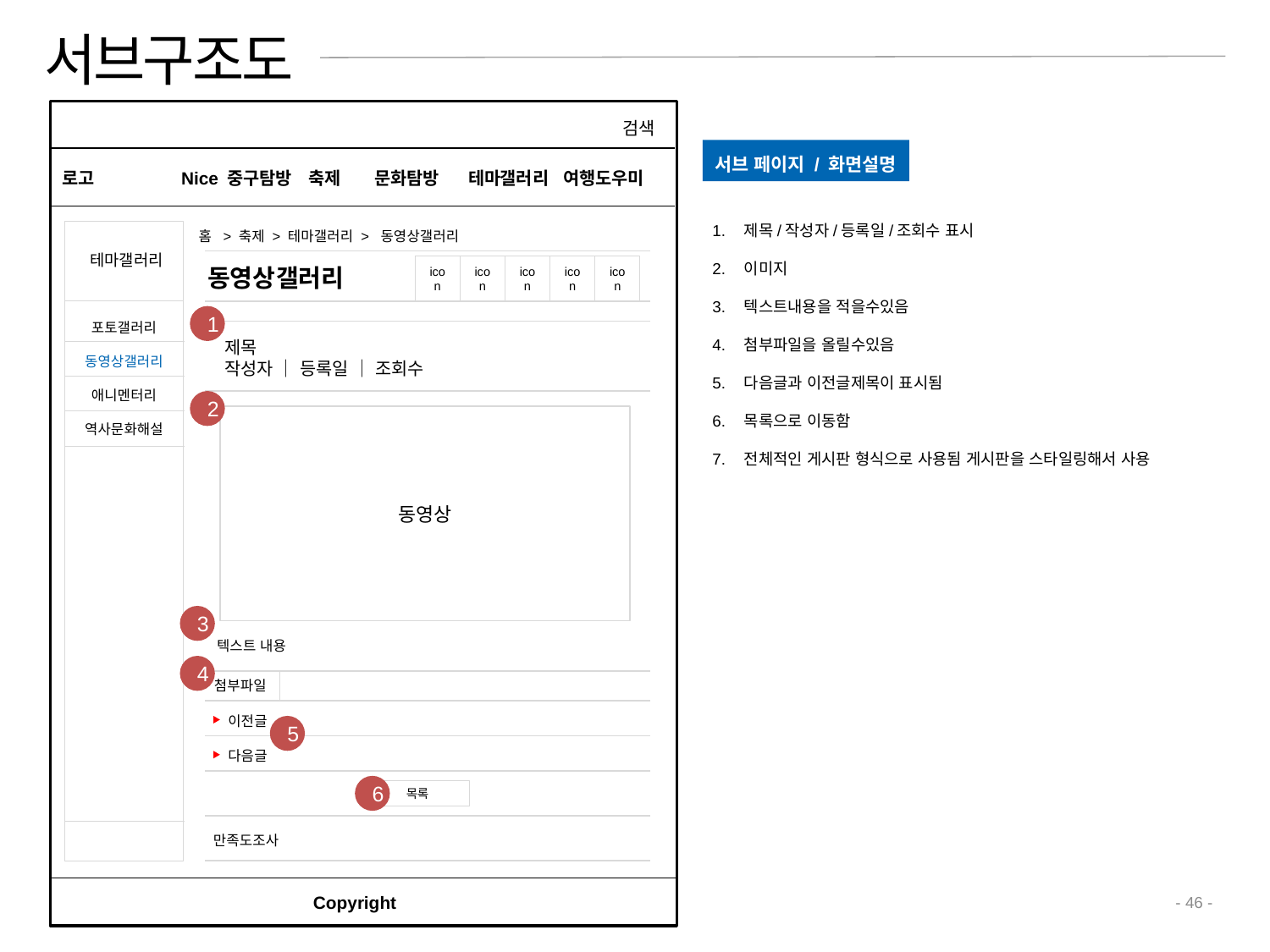

# 서브구조도
ㄷ
검색
서브 페이지 / 화면설명

로고
Nice 중구탐방	축제       문화탐방      테마갤러리   여행도우미
제목/작성자/등록일/조회수 표시
이미지
텍스트내용을 적을수있음
첨부파일을 올릴수있음
다음글과 이전글제목이 표시됨
목록으로 이동함
전체적인 게시판 형식으로 사용됨 게시판을 스타일링해서 사용

테마갤러리
홈  > 축제 > 테마갤러리 >  동영상갤러리
동영상갤러리
icon
icon
icon
icon
icon
포토갤러리
동영상갤러리
애니멘터리
역사문화해설

1
제목
작성자 │ 등록일 │ 조회수
2
동영상
3
텍스트 내용
4
첨부파일
이전글
5

다음글

6
목록
만족도조사
Copyright